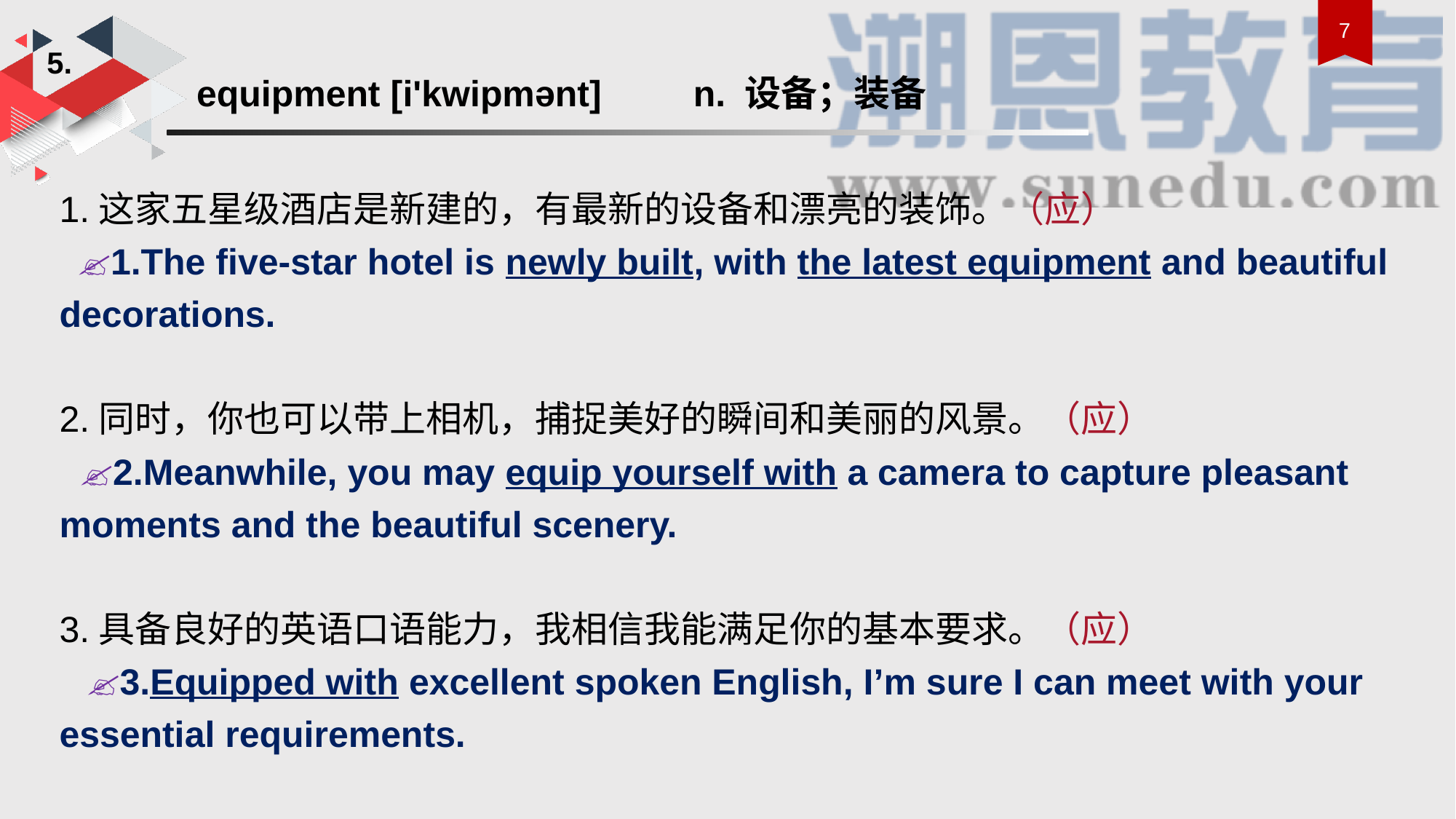

5.
equipment [i'kwipmənt]         n. 设备；装备

1.这家五星级酒店是新建的，有最新的设备和漂亮的装饰。（应）
  ✍1.The five-star hotel is newly built, with the latest equipment and beautiful decorations.

2.同时，你也可以带上相机，捕捉美好的瞬间和美丽的风景。（应）
  ✍2.Meanwhile, you may equip yourself with a camera to capture pleasant moments and the beautiful scenery.

3.具备良好的英语口语能力，我相信我能满足你的基本要求。（应）
   ✍3.Equipped with excellent spoken English, I’m sure I can meet with your essential requirements.